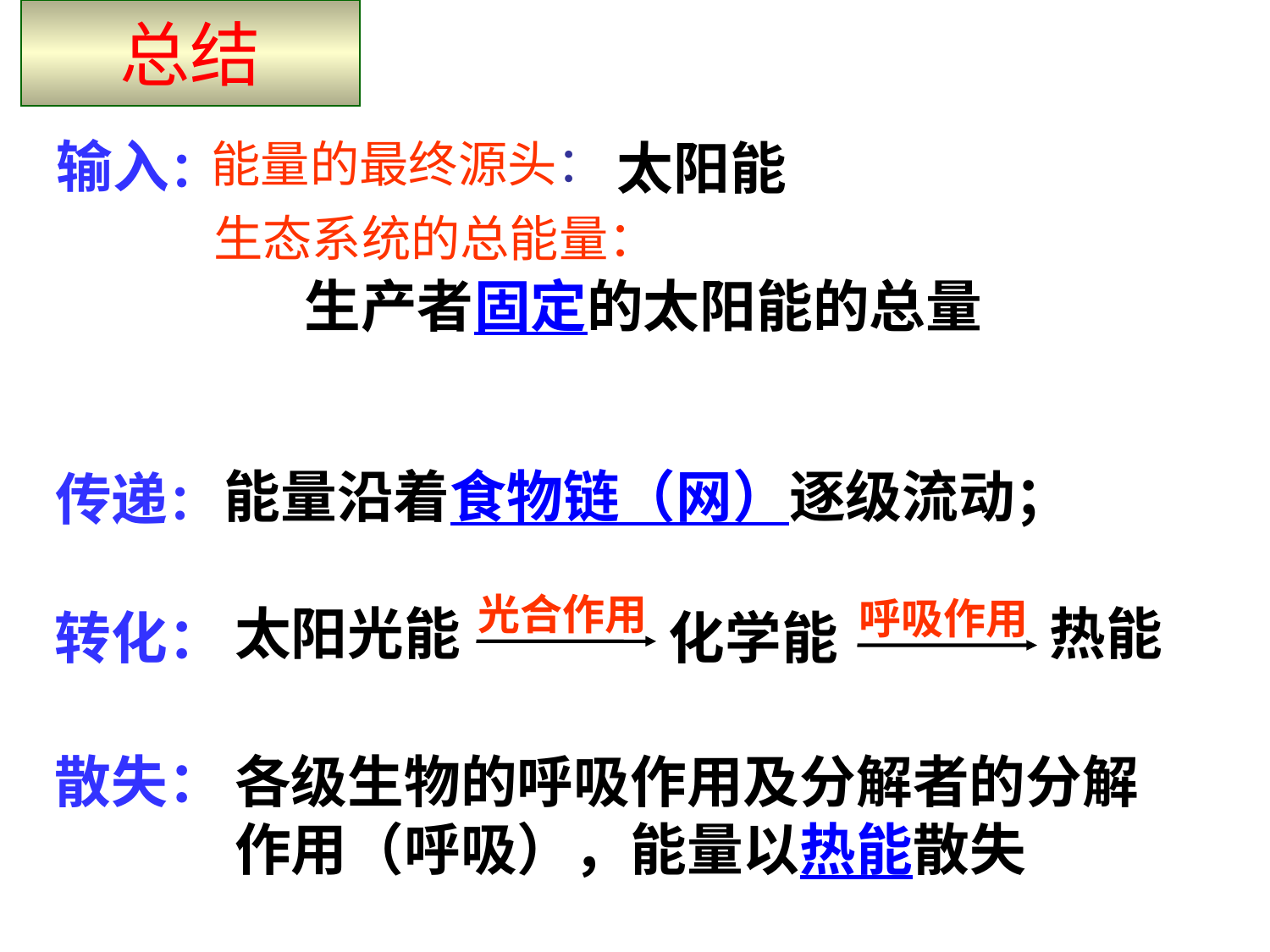

总结
输入：
能量的最终源头：
太阳能
生态系统的总能量：
      生产者固定的太阳能的总量
能量沿着食物链（网）逐级流动；

传递：
光合作用

呼吸作用

太阳光能
热能
转化：
化学能
散失：
各级生物的呼吸作用及分解者的分解作用（呼吸），能量以热能散失